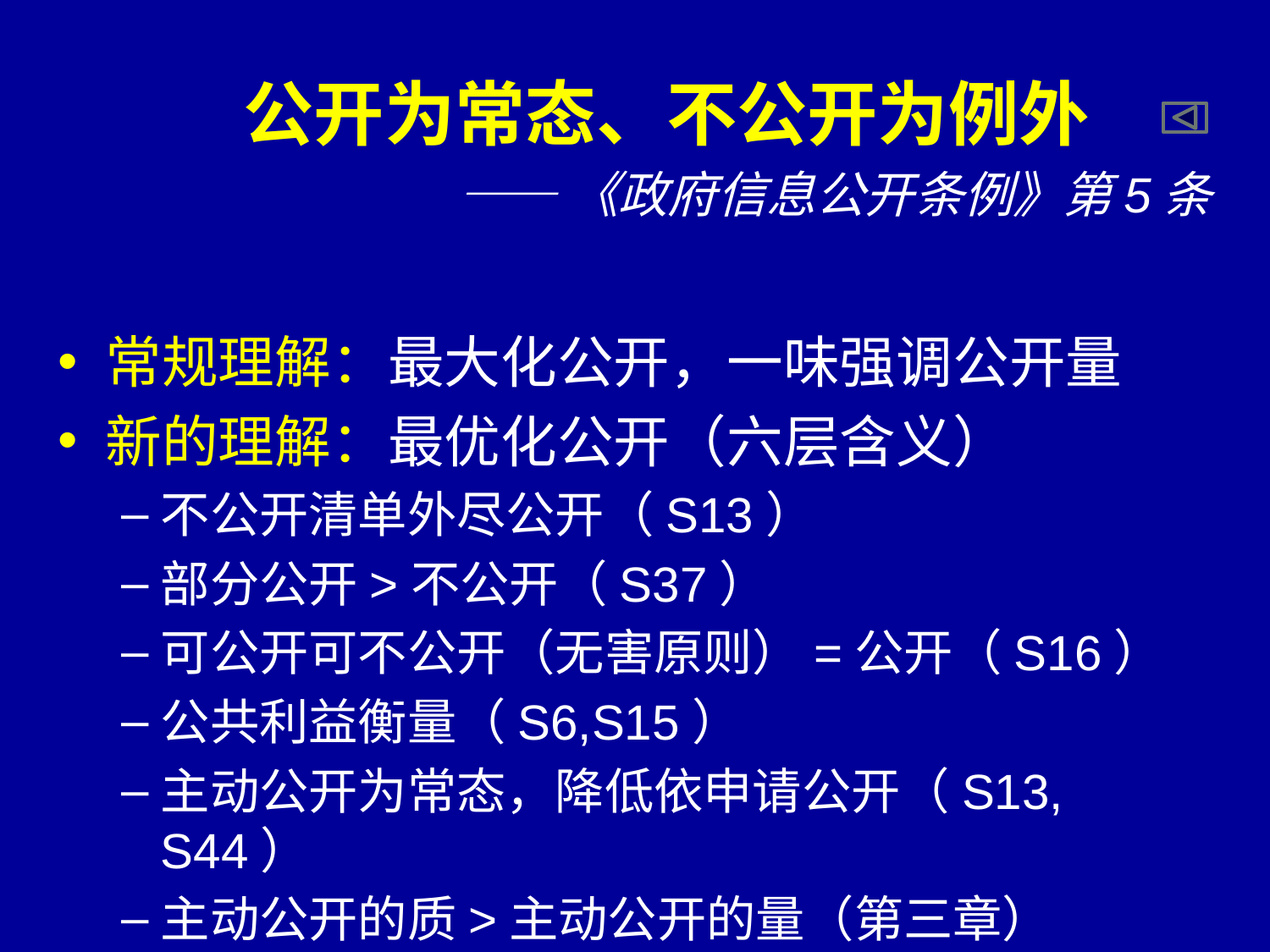

公开为常态、不公开为例外
——《政府信息公开条例》第5条

常规理解：最大化公开，一味强调公开量
新的理解：最优化公开（六层含义）
不公开清单外尽公开（S13）
部分公开>不公开（S37）
可公开可不公开（无害原则）=公开（S16）
公共利益衡量（S6,S15）
主动公开为常态，降低依申请公开（S13, S44）
主动公开的质>主动公开的量（第三章）